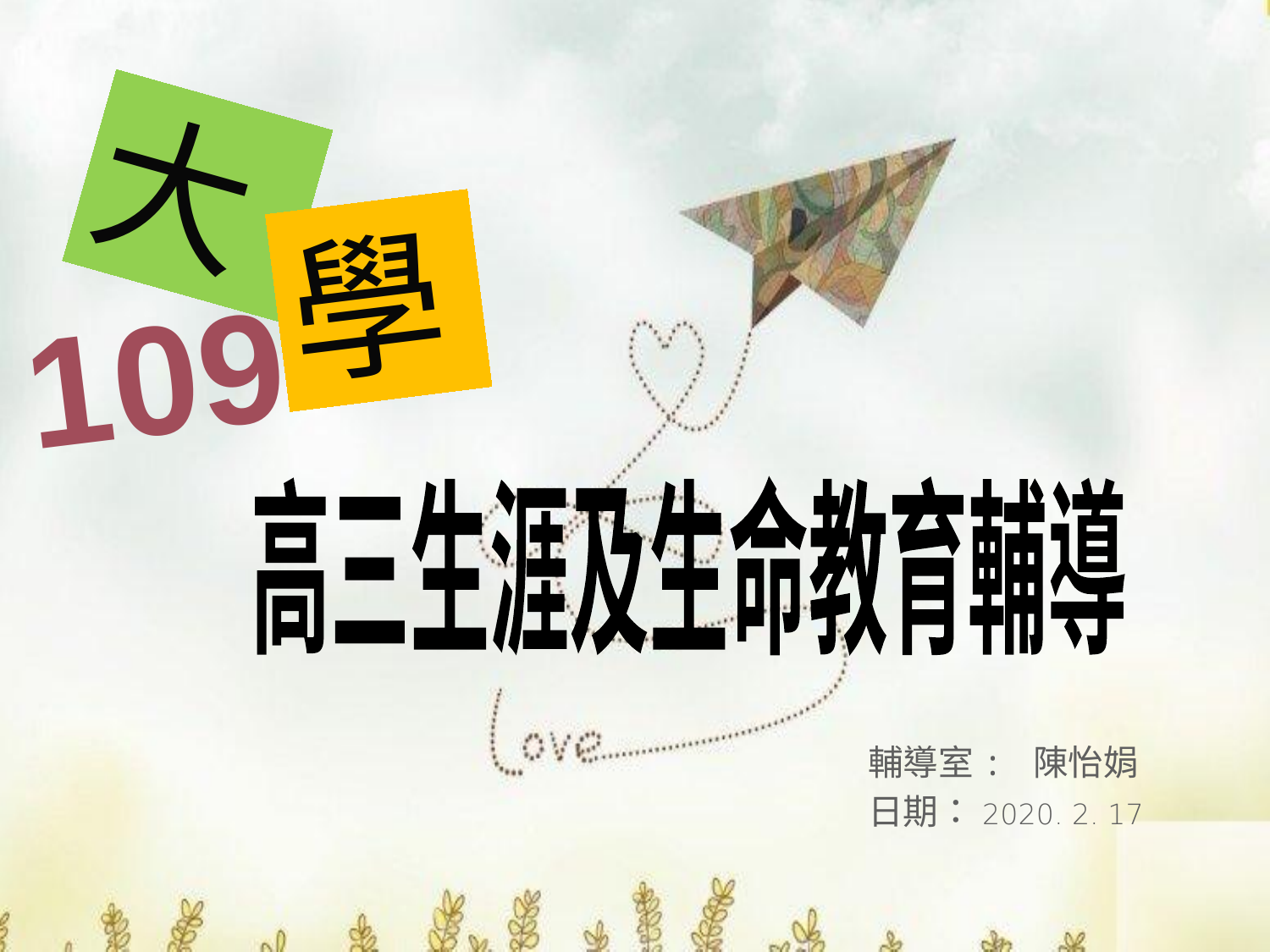

大
學
109
高三生涯及生命教育輔導
輔導室: 陳怡娟
日期：2020. 2. 17